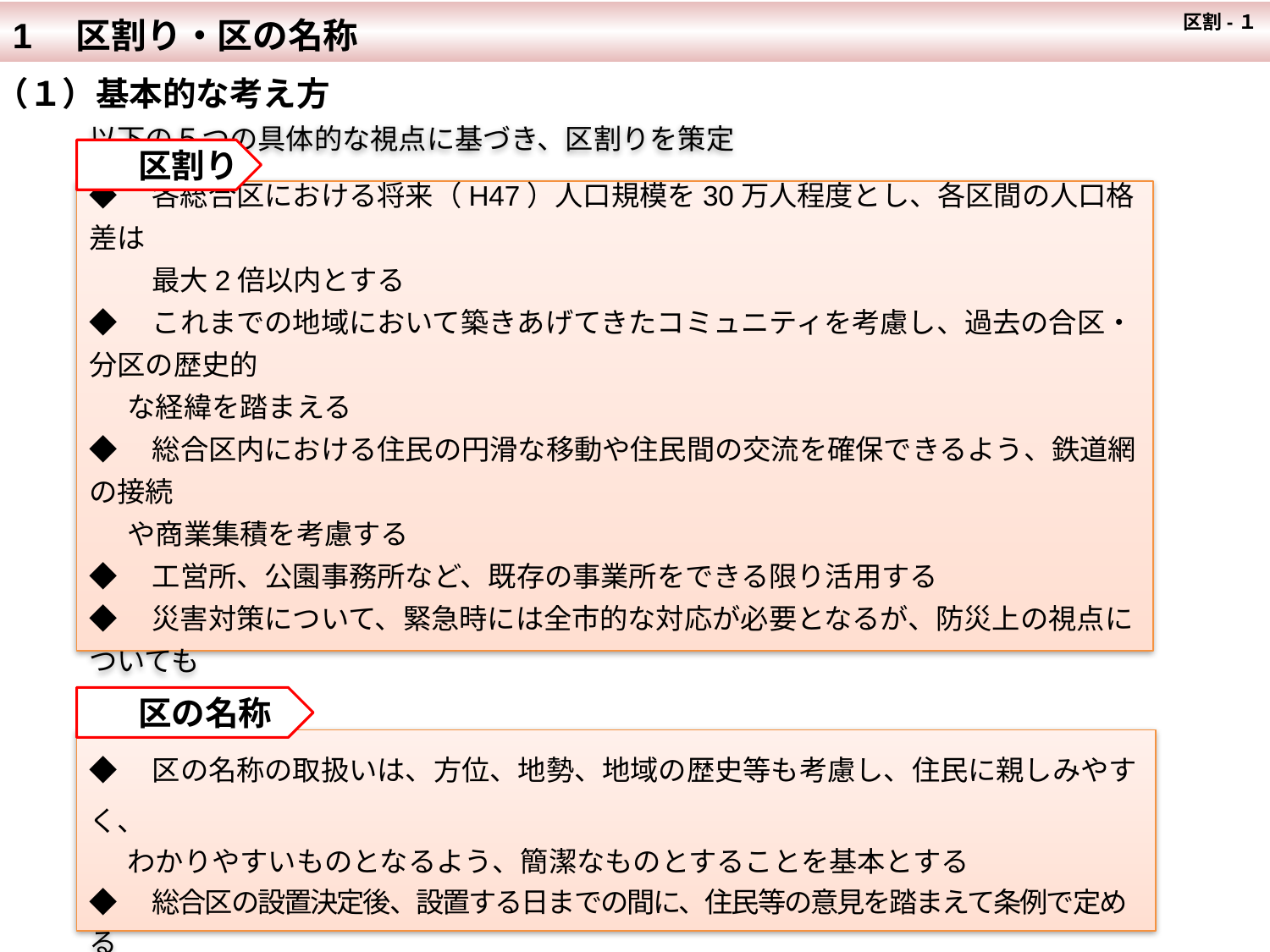

1　区割り・区の名称
 区割-１
（１）基本的な考え方
 　区割り
以下の５つの具体的な視点に基づき、区割りを策定

◆　各総合区における将来（H47）人口規模を30万人程度とし、各区間の人口格差は
　　 最大2倍以内とする
◆　これまでの地域において築きあげてきたコミュニティを考慮し、過去の合区・分区の歴史的
     な経緯を踏まえる
◆　総合区内における住民の円滑な移動や住民間の交流を確保できるよう、鉄道網の接続
     や商業集積を考慮する
◆　工営所、公園事務所など、既存の事業所をできる限り活用する
◆　災害対策について、緊急時には全市的な対応が必要となるが、防災上の視点についても
     考慮する
 　区の名称
◆　区の名称の取扱いは、方位、地勢、地域の歴史等も考慮し、住民に親しみやすく、
     わかりやすいものとなるよう、簡潔なものとすることを基本とする
◆　総合区の設置決定後、設置する日までの間に、住民等の意見を踏まえて条例で定める
◆　なお、町の名称も区の名称に準じて大阪市長が定める